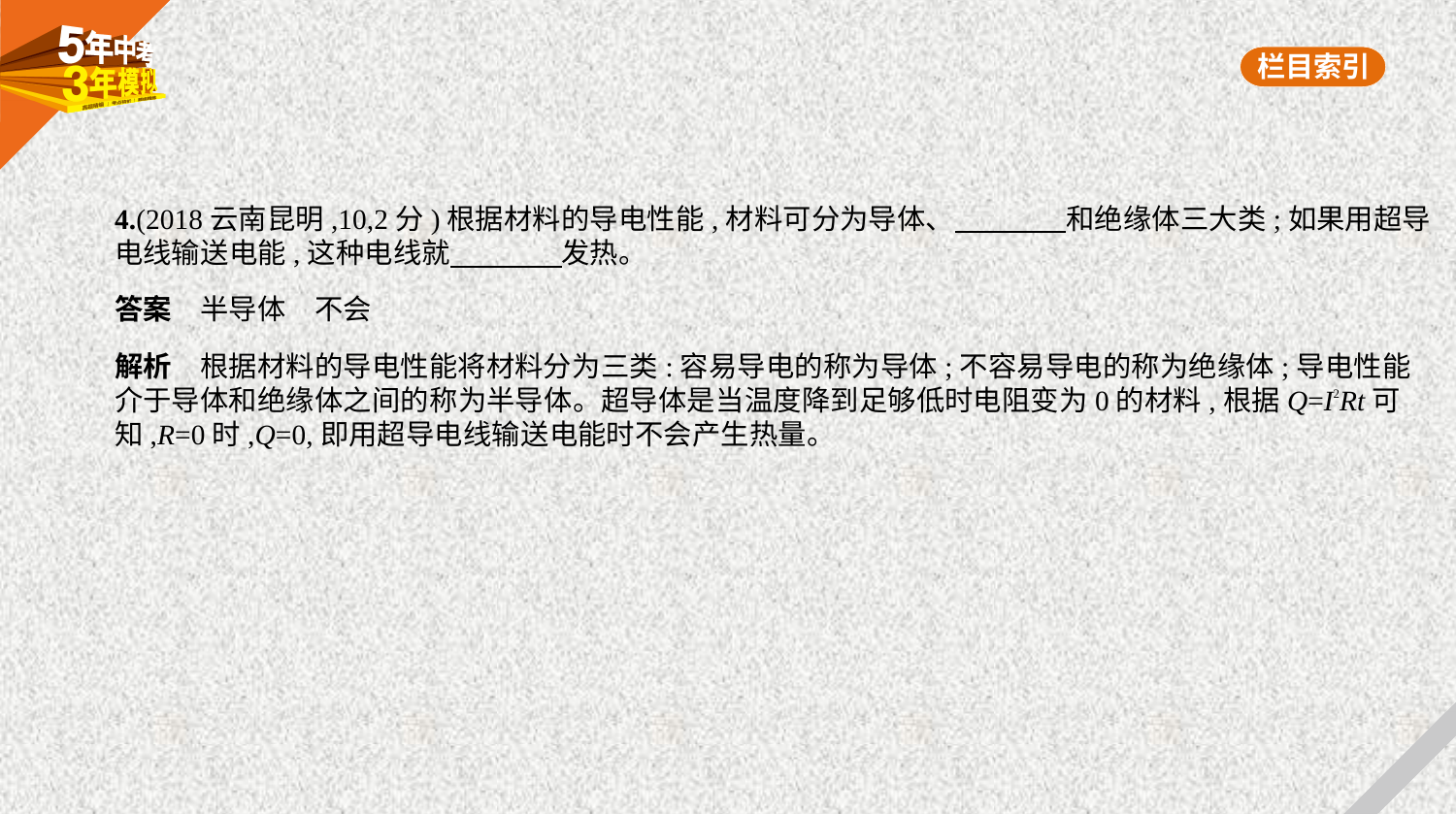

4.(2018云南昆明,10,2分)根据材料的导电性能,材料可分为导体、　　　    和绝缘体三大类;如果用超导
电线输送电能,这种电线就　　　    发热。
答案　半导体　不会
解析　根据材料的导电性能将材料分为三类:容易导电的称为导体;不容易导电的称为绝缘体;导电性能
介于导体和绝缘体之间的称为半导体。超导体是当温度降到足够低时电阻变为0的材料,根据Q=I2Rt可
知,R=0时,Q=0,即用超导电线输送电能时不会产生热量。